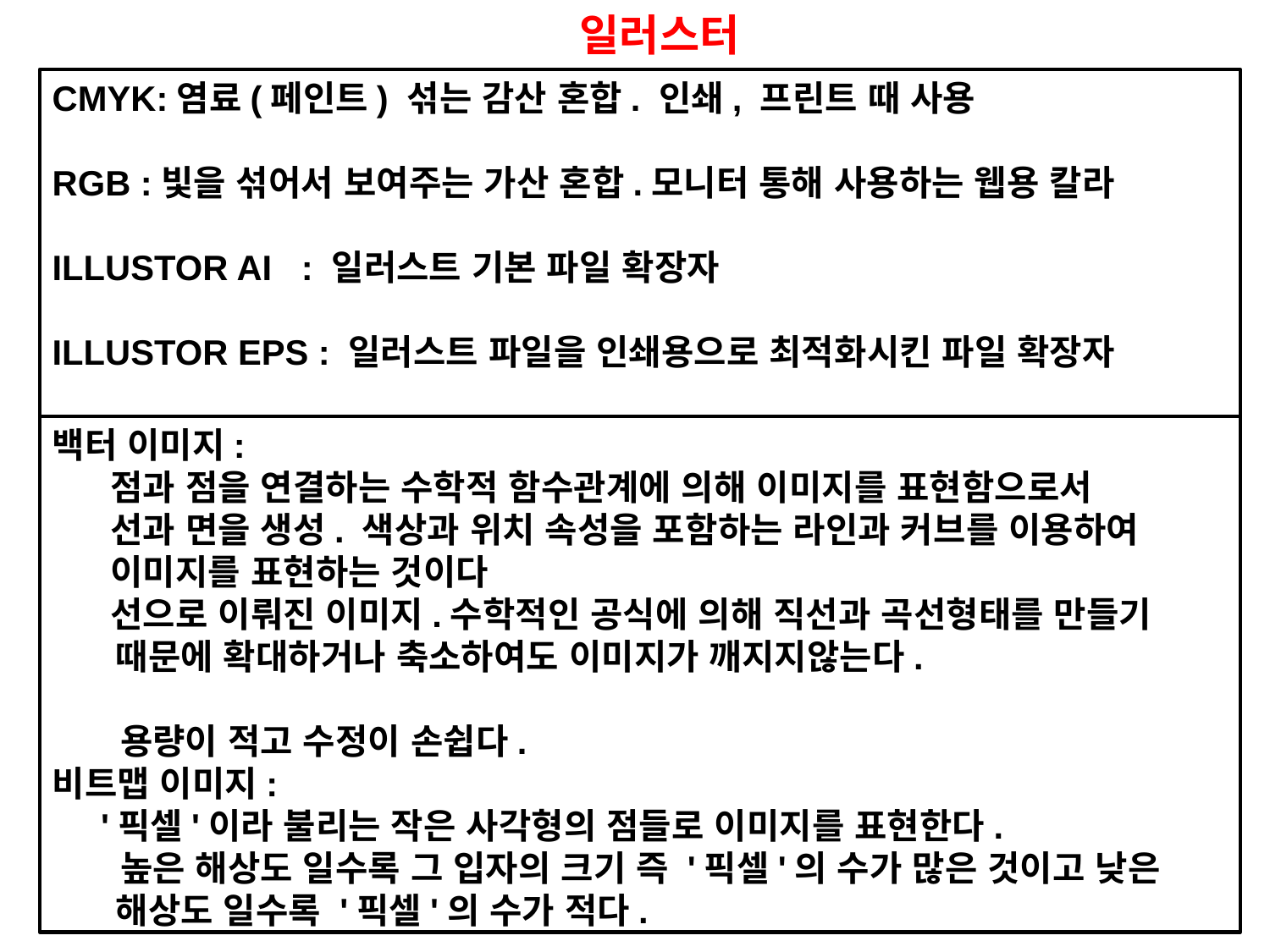

일러스터
CMYK:염료(페인트) 섞는 감산 혼합. 인쇄, 프린트 때 사용

RGB :빛을 섞어서 보여주는 가산 혼합.모니터 통해 사용하는 웹용 칼라

ILLUSTOR AI   : 일러스트 기본 파일 확장자

ILLUSTOR EPS : 일러스트 파일을 인쇄용으로 최적화시킨 파일 확장자

백터 이미지:
     점과 점을 연결하는 수학적 함수관계에 의해 이미지를 표현함으로서
     선과 면을 생성. 색상과 위치 속성을 포함하는 라인과 커브를 이용하여
     이미지를 표현하는 것이다.
     선으로 이뤄진 이미지.수학적인 공식에 의해 직선과 곡선형태를 만들기 때문에 확대하거나 축소하여도 이미지가 깨지지않는다.

      용량이 적고 수정이 손쉽다.
비트맵 이미지:
     '픽셀'이라 불리는 작은 사각형의 점들로 이미지를 표현한다.
      높은 해상도 일수록 그 입자의 크기 즉 '픽셀'의 수가 많은 것이고 낮은 해상도 일수록 '픽셀'의 수가 적다.